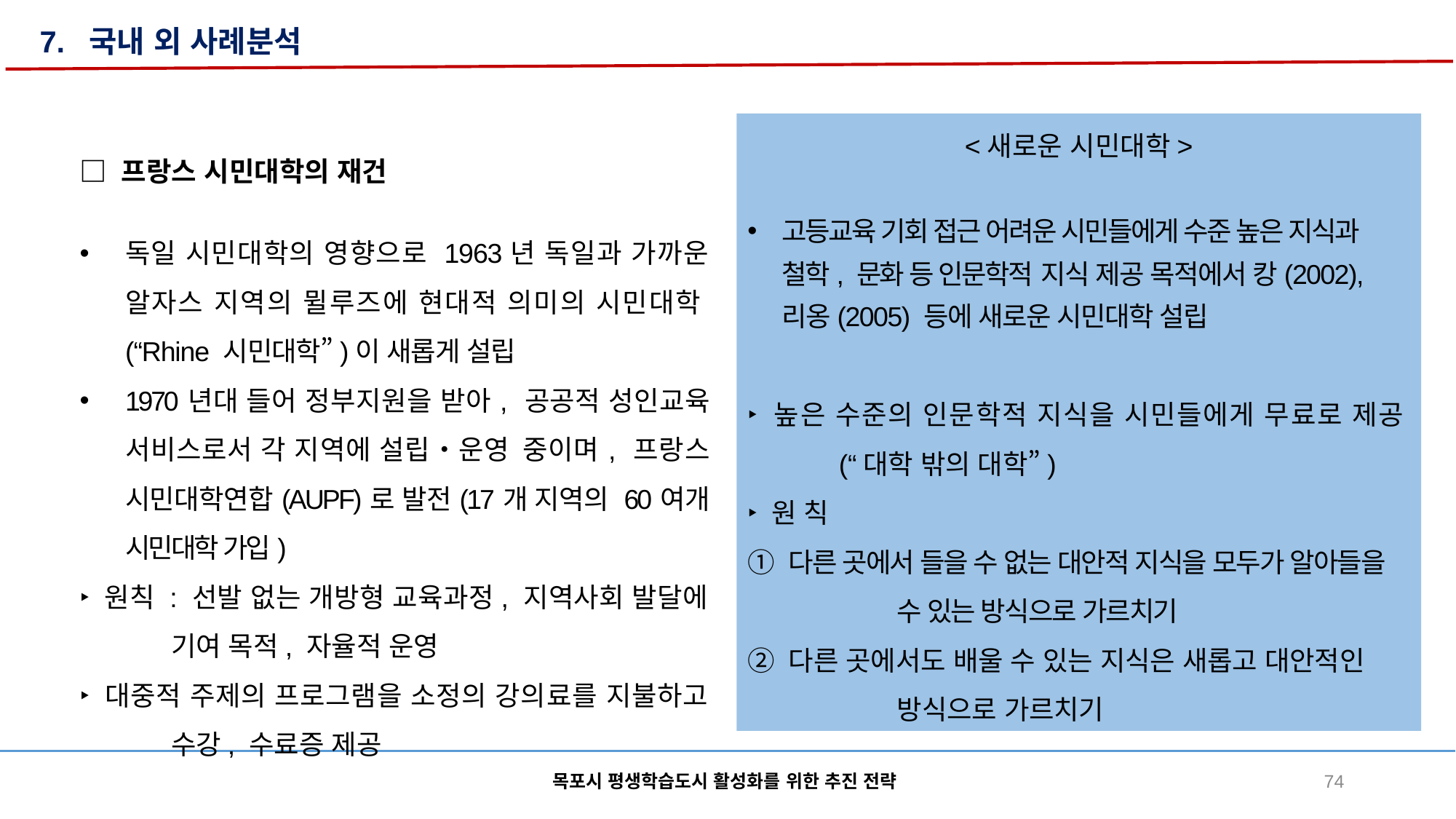

7.  국내 외 사례분석
<새로운 시민대학>

고등교육 기회 접근 어려운 시민들에게 수준 높은 지식과 철학, 문화 등 인문학적 지식 제공 목적에서 캉(2002), 리옹(2005) 등에 새로운 시민대학 설립

‣ 높은 수준의 인문학적 지식을 시민들에게 무료로 제공(“대학 밖의 대학”)
‣ 원 칙
① 다른 곳에서 들을 수 없는 대안적 지식을 모두가 알아들을 수 있는 방식으로 가르치기
② 다른 곳에서도 배울 수 있는 지식은 새롭고 대안적인 방식으로 가르치기
□ 프랑스 시민대학의 재건

독일 시민대학의 영향으로 1963년 독일과 가까운 알자스 지역의 뮐루즈에 현대적 의미의 시민대학(“Rhine 시민대학”)이 새롭게 설립
1970년대 들어 정부지원을 받아, 공공적 성인교육 서비스로서 각 지역에 설립‧운영 중이며, 프랑스 시민대학연합(AUPF)로 발전(17개 지역의 60여개 시민대학 가입)
‣ 원칙 : 선발 없는 개방형 교육과정, 지역사회 발달에 기여 목적, 자율적 운영
‣ 대중적 주제의 프로그램을 소정의 강의료를 지불하고 수강, 수료증 제공
목포시 평생학습도시 활성화를 위한 추진 전략
74